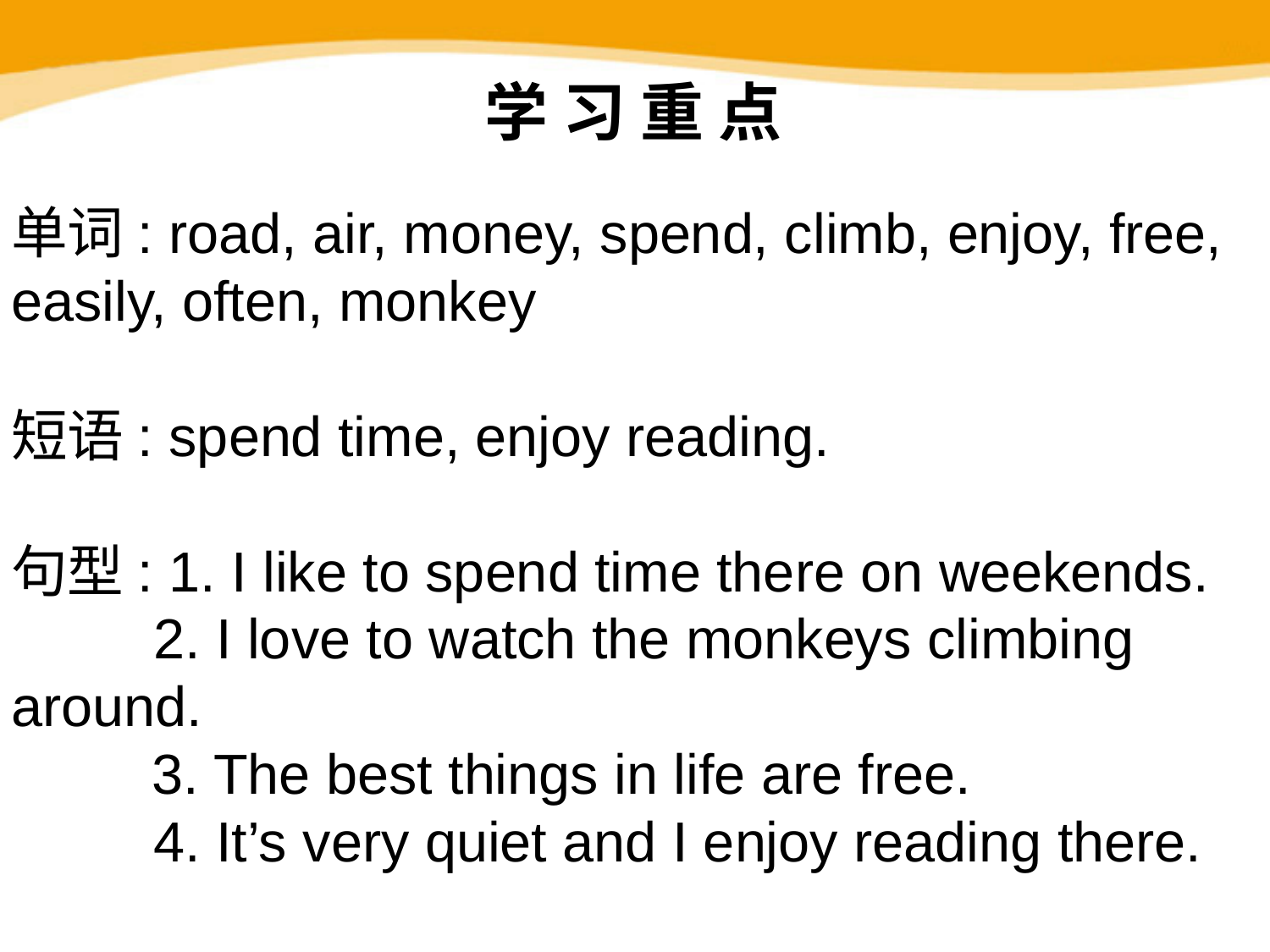

学 习 重 点
单词: road, air, money, spend, climb, enjoy, free, easily, often, monkey

短语: spend time, enjoy reading.

句型: 1. I like to spend time there on weekends.
	 2. I love to watch the monkeys climbing around.
         3. The best things in life are free.
 	 4. It’s very quiet and I enjoy reading there.